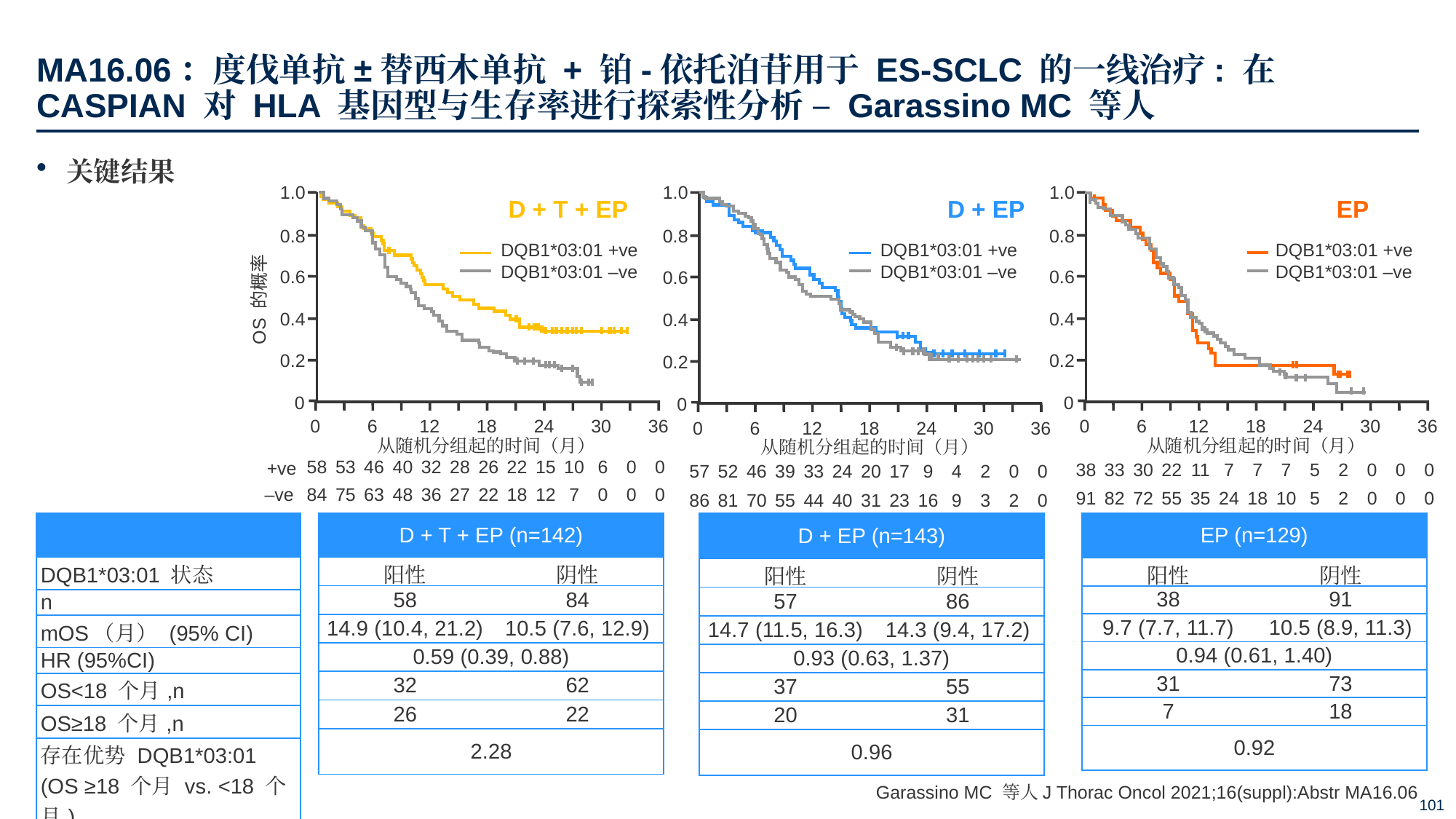

# MA16.06：度伐单抗±替西木单抗 + 铂-依托泊苷用于 ES-SCLC 的一线治疗: 在 CASPIAN 对 HLA 基因型与生存率进行探索性分析 – Garassino MC 等人
关键结果
1.0
0.8
0.6
OS 的概率
0.4
0.2
0

0
6
12
18
24
30
36
从随机分组起的时间（月）
53
46
40
32
28
26
22
15
10
6
0
0
58
+ve
–ve
84
75
63
48
36
27
22
18
12
7
0
0
0
1.0
0.8
0.6
0.4
0.2
0

0
6
12
18
24
30
36
从随机分组起的时间（月）
57
52
46
39
33
24
20
17
9
4
2
0
0
86
81
70
55
44
40
31
23
16
9
3
2
0
1.0
0.8
0.6
0.4
0.2
0

0
6
12
18
24
30
36
从随机分组起的时间（月）
38
33
30
22
11
7
7
7
5
2
0
0
0
91
82
72
55
35
24
18
10
5
2
0
0
0
D + T + EP
D + EP
EP

DQB1*03:01 +ve
DQB1*03:01 –ve
DQB1*03:01 +ve
DQB1*03:01 –ve
DQB1*03:01 +ve
DQB1*03:01 –ve
|  |
| --- |
| DQB1\*03:01 状态 |
| n |
| mOS（月） (95% CI) |
| HR (95%CI) |
| OS<18 个月,n |
| OS≥18 个月,n |
| 存在优势 DQB1\*03:01 (OS ≥18 个月 vs. <18 个月) |
| D + T + EP (n=142) |  |
| --- | --- |
| 阳性 | 阴性 |
| 58 | 84 |
| 14.9 (10.4, 21.2) | 10.5 (7.6, 12.9) |
| 0.59 (0.39, 0.88) |  |
| 32 | 62 |
| 26 | 22 |
| 2.28 |  |
| D + EP (n=143) |  |
| --- | --- |
| 阳性 | 阴性 |
| 57 | 86 |
| 14.7 (11.5, 16.3) | 14.3 (9.4, 17.2) |
| 0.93 (0.63, 1.37) |  |
| 37 | 55 |
| 20 | 31 |
| 0.96 |  |
| EP (n=129) |  |
| --- | --- |
| 阳性 | 阴性 |
| 38 | 91 |
| 9.7 (7.7, 11.7) | 10.5 (8.9, 11.3) |
| 0.94 (0.61, 1.40) |  |
| 31 | 73 |
| 7 | 18 |
| 0.92 |  |
Garassino MC 等人J Thorac Oncol 2021;16(suppl):Abstr MA16.06